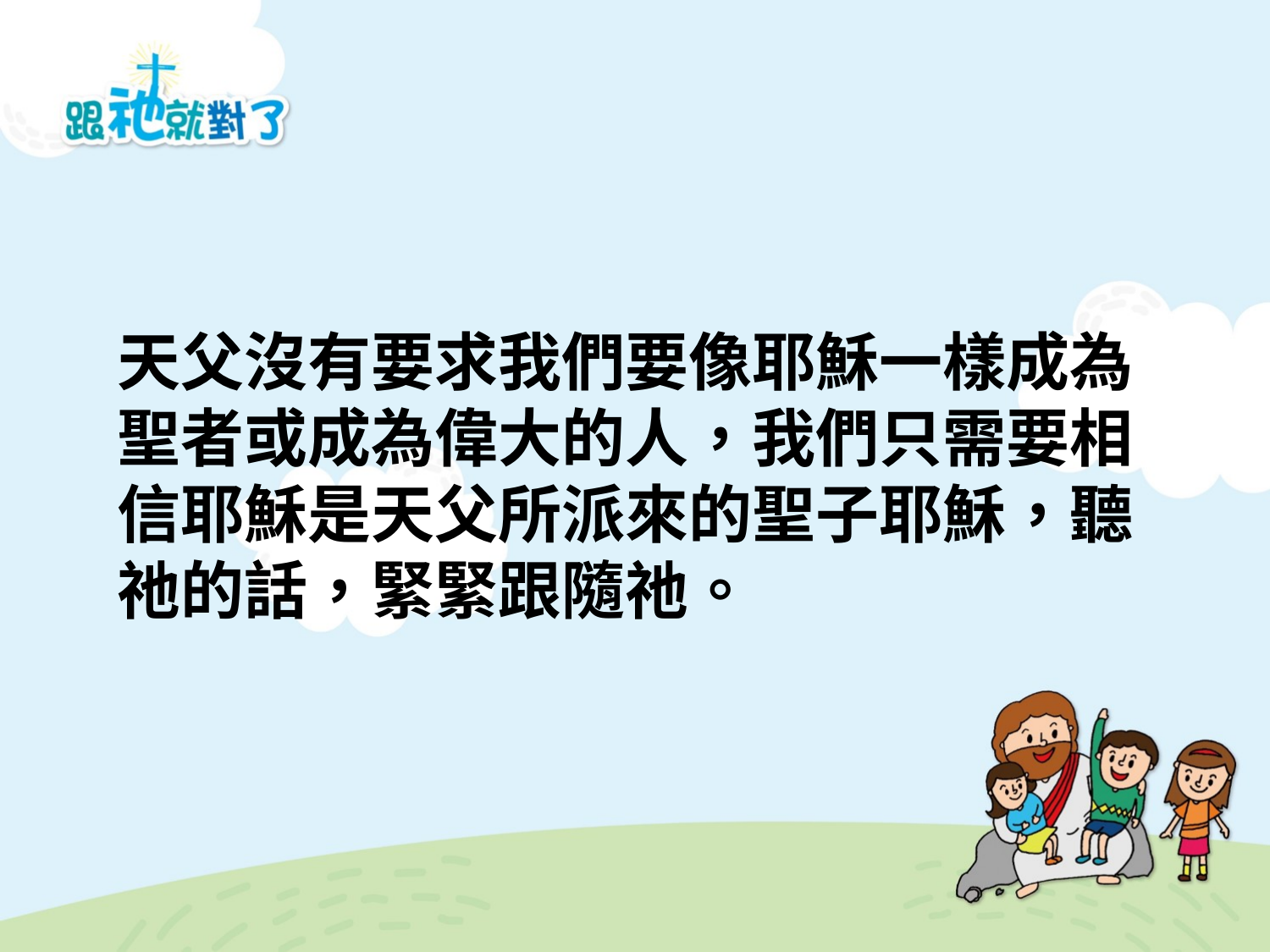

天父沒有要求我們要像耶穌一樣成為聖者或成為偉大的人，我們只需要相信耶穌是天父所派來的聖子耶穌，聽祂的話，緊緊跟隨祂。